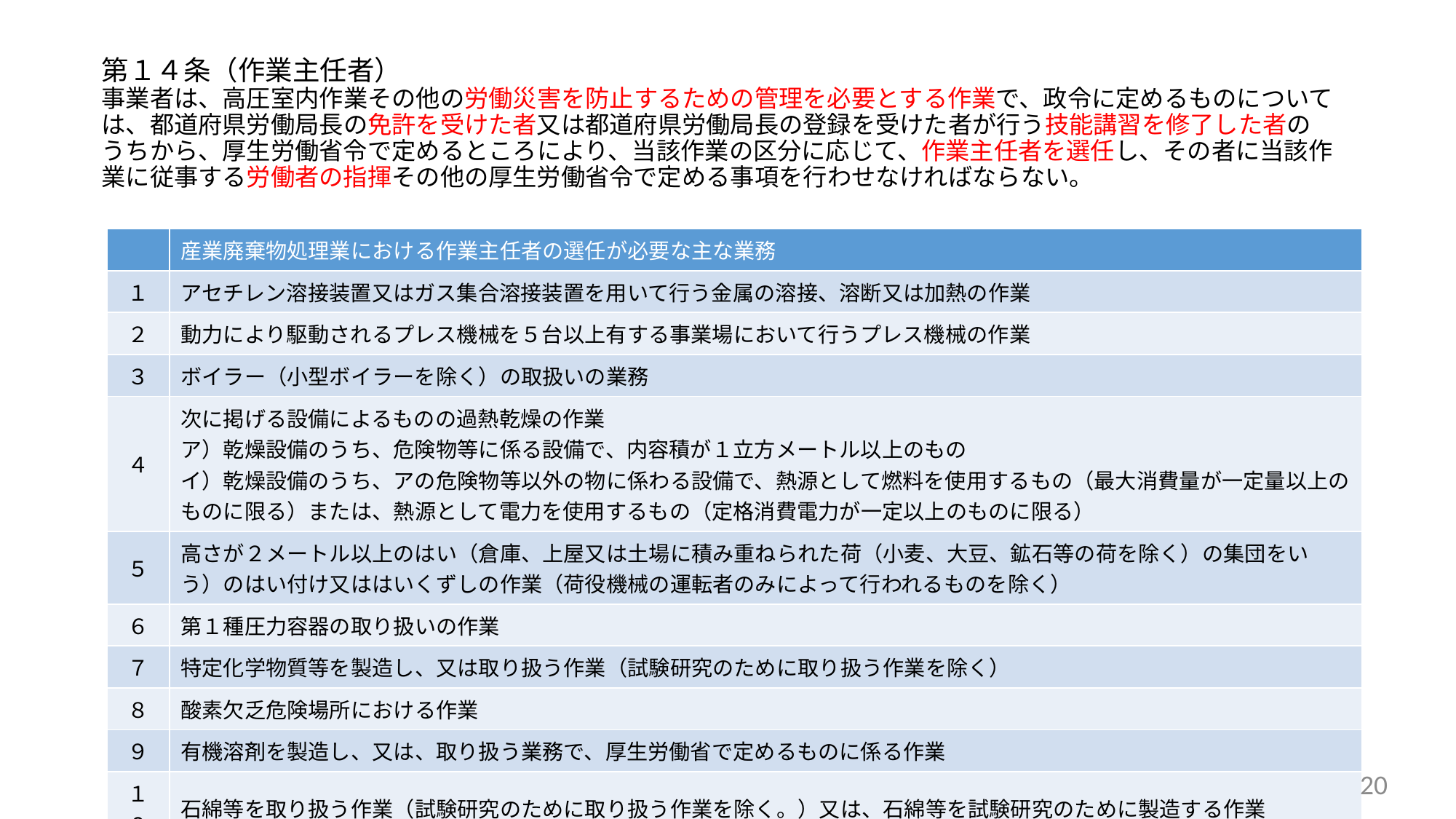

第１４条（作業主任者）
事業者は、高圧室内作業その他の労働災害を防止するための管理を必要とする作業で、政令に定めるものについては、都道府県労働局長の免許を受けた者又は都道府県労働局長の登録を受けた者が行う技能講習を修了した者のうちから、厚生労働省令で定めるところにより、当該作業の区分に応じて、作業主任者を選任し、その者に当該作業に従事する労働者の指揮その他の厚生労働省令で定める事項を行わせなければならない。
|  | 産業廃棄物処理業における作業主任者の選任が必要な主な業務 |
| --- | --- |
| １ | アセチレン溶接装置又はガス集合溶接装置を用いて行う金属の溶接、溶断又は加熱の作業 |
| ２ | 動力により駆動されるプレス機械を５台以上有する事業場において行うプレス機械の作業 |
| ３ | ボイラー（小型ボイラーを除く）の取扱いの業務 |
| ４ | 次に掲げる設備によるものの過熱乾燥の作業 ア）乾燥設備のうち、危険物等に係る設備で、内容積が１立方メートル以上のもの イ）乾燥設備のうち、アの危険物等以外の物に係わる設備で、熱源として燃料を使用するもの（最大消費量が一定量以上のものに限る）または、熱源として電力を使用するもの（定格消費電力が一定以上のものに限る） |
| ５ | 高さが２メートル以上のはい（倉庫、上屋又は土場に積み重ねられた荷（小麦、大豆、鉱石等の荷を除く）の集団をいう）のはい付け又ははいくずしの作業（荷役機械の運転者のみによって行われるものを除く） |
| ６ | 第１種圧力容器の取り扱いの作業 |
| ７ | 特定化学物質等を製造し、又は取り扱う作業（試験研究のために取り扱う作業を除く） |
| ８ | 酸素欠乏危険場所における作業 |
| ９ | 有機溶剤を製造し、又は、取り扱う業務で、厚生労働省で定めるものに係る作業 |
| １０ | 石綿等を取り扱う作業（試験研究のために取り扱う作業を除く。）又は、石綿等を試験研究のために製造する作業 |
20